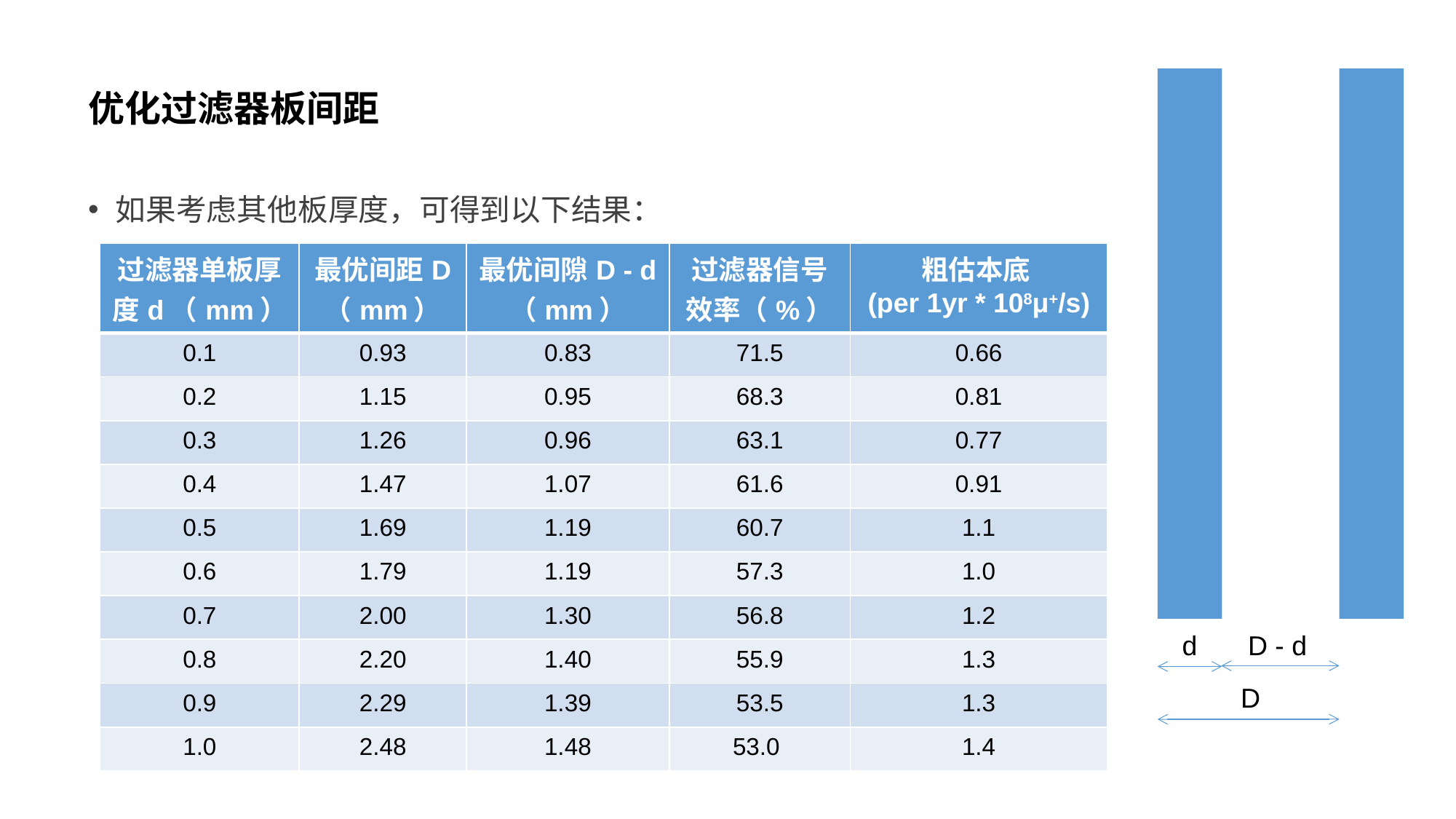

# 优化过滤器板间距

如果考虑其他板厚度，可得到以下结果：
| 过滤器单板厚度d（mm） | 最优间距D （mm） | 最优间隙D - d （mm） | 过滤器信号效率（%） | 粗估本底 (per 1yr \* 108μ+/s) |
| --- | --- | --- | --- | --- |
| 0.1 | 0.93 | 0.83 | 71.5 | 0.66 |
| 0.2 | 1.15 | 0.95 | 68.3 | 0.81 |
| 0.3 | 1.26 | 0.96 | 63.1 | 0.77 |
| 0.4 | 1.47 | 1.07 | 61.6 | 0.91 |
| 0.5 | 1.69 | 1.19 | 60.7 | 1.1 |
| 0.6 | 1.79 | 1.19 | 57.3 | 1.0 |
| 0.7 | 2.00 | 1.30 | 56.8 | 1.2 |
| 0.8 | 2.20 | 1.40 | 55.9 | 1.3 |
| 0.9 | 2.29 | 1.39 | 53.5 | 1.3 |
| 1.0 | 2.48 | 1.48 | 53.0 | 1.4 |
d
D - d
D

5